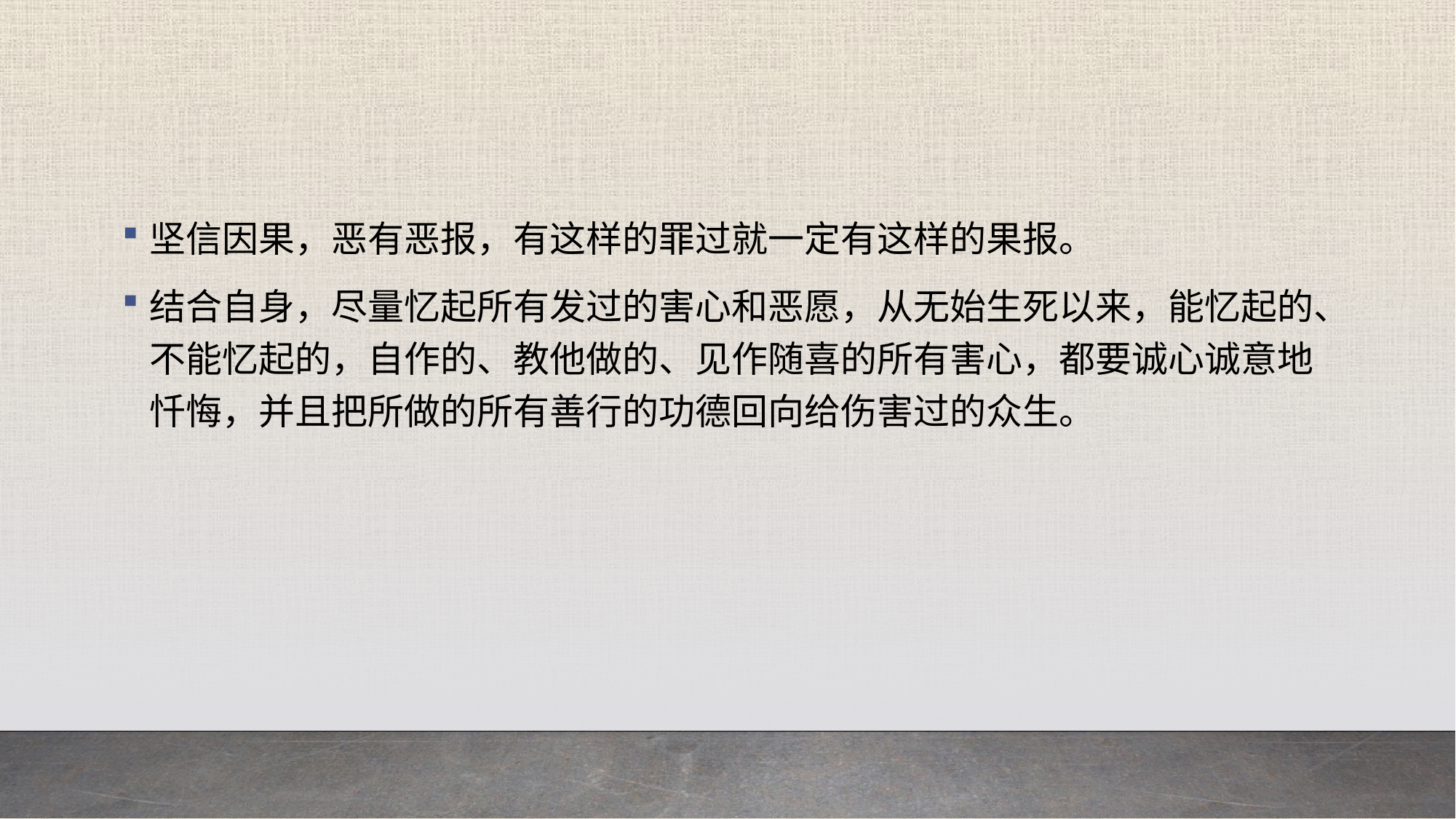

坚信因果，恶有恶报，有这样的罪过就一定有这样的果报。
结合自身，尽量忆起所有发过的害心和恶愿，从无始生死以来，能忆起的、不能忆起的，自作的、教他做的、见作随喜的所有害心，都要诚心诚意地忏悔，并且把所做的所有善行的功德回向给伤害过的众生。